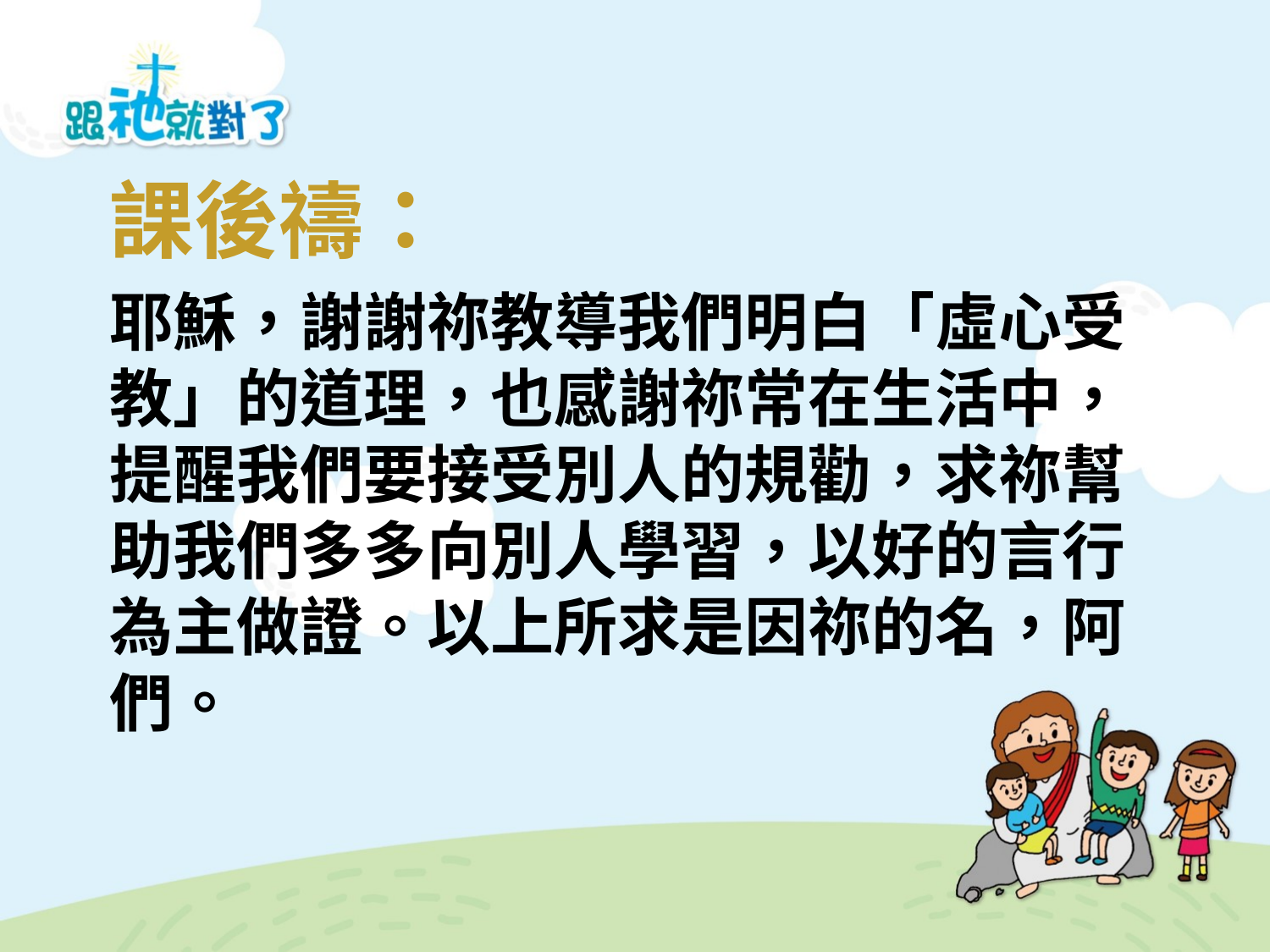

課後禱：
耶穌，謝謝祢教導我們明白「虛心受教」的道理，也感謝祢常在生活中，提醒我們要接受別人的規勸，求祢幫助我們多多向別人學習，以好的言行為主做證。以上所求是因祢的名，阿們。